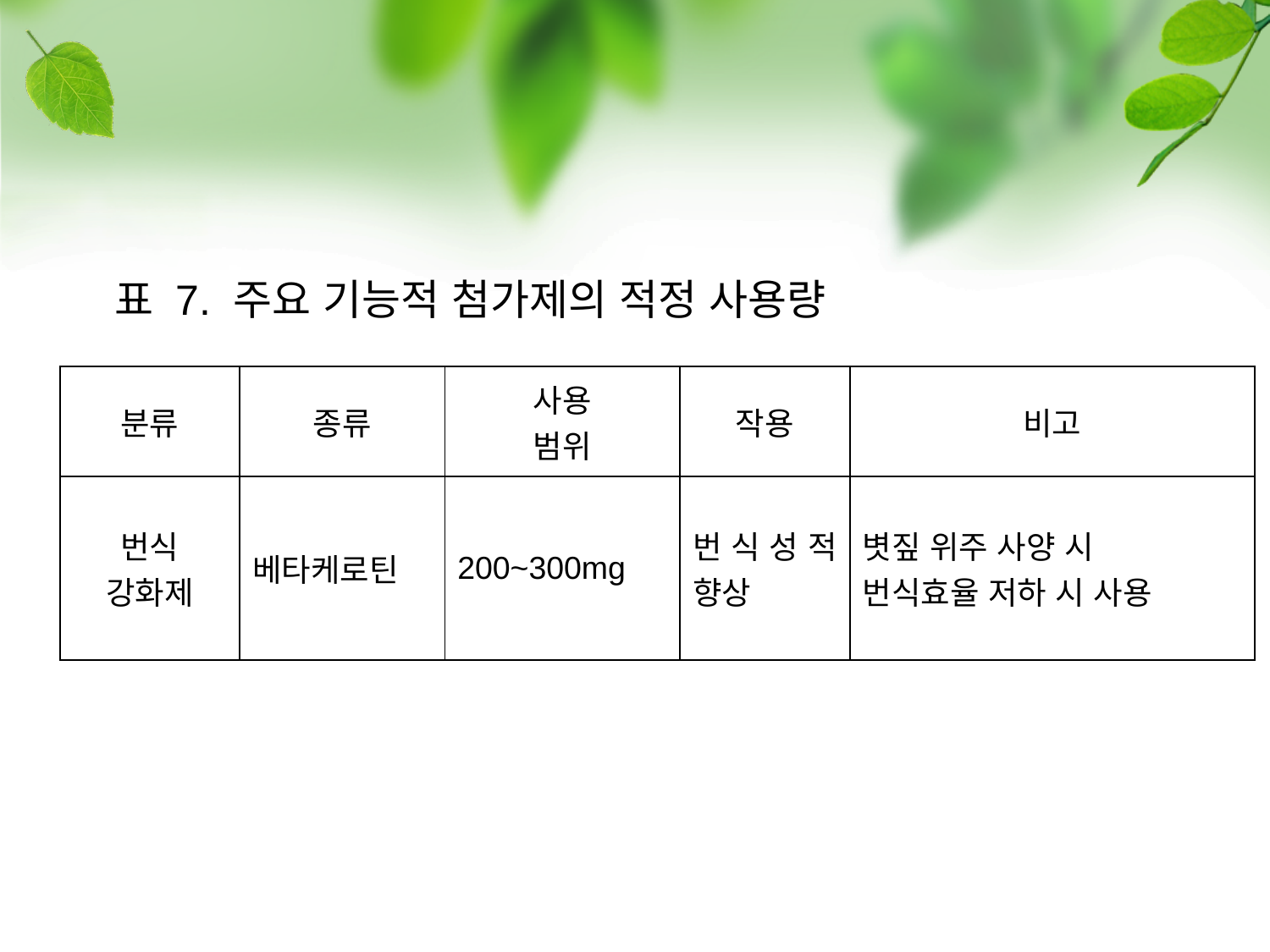

표 7. 주요 기능적 첨가제의 적정 사용량
| 분류 | 종류 | 사용 범위 | 작용 | 비고 |
| --- | --- | --- | --- | --- |
| 번식 강화제 | 베타케로틴 | 200~300mg | 번식성적 향상 | 볏짚 위주 사양 시 번식효율 저하 시 사용 |